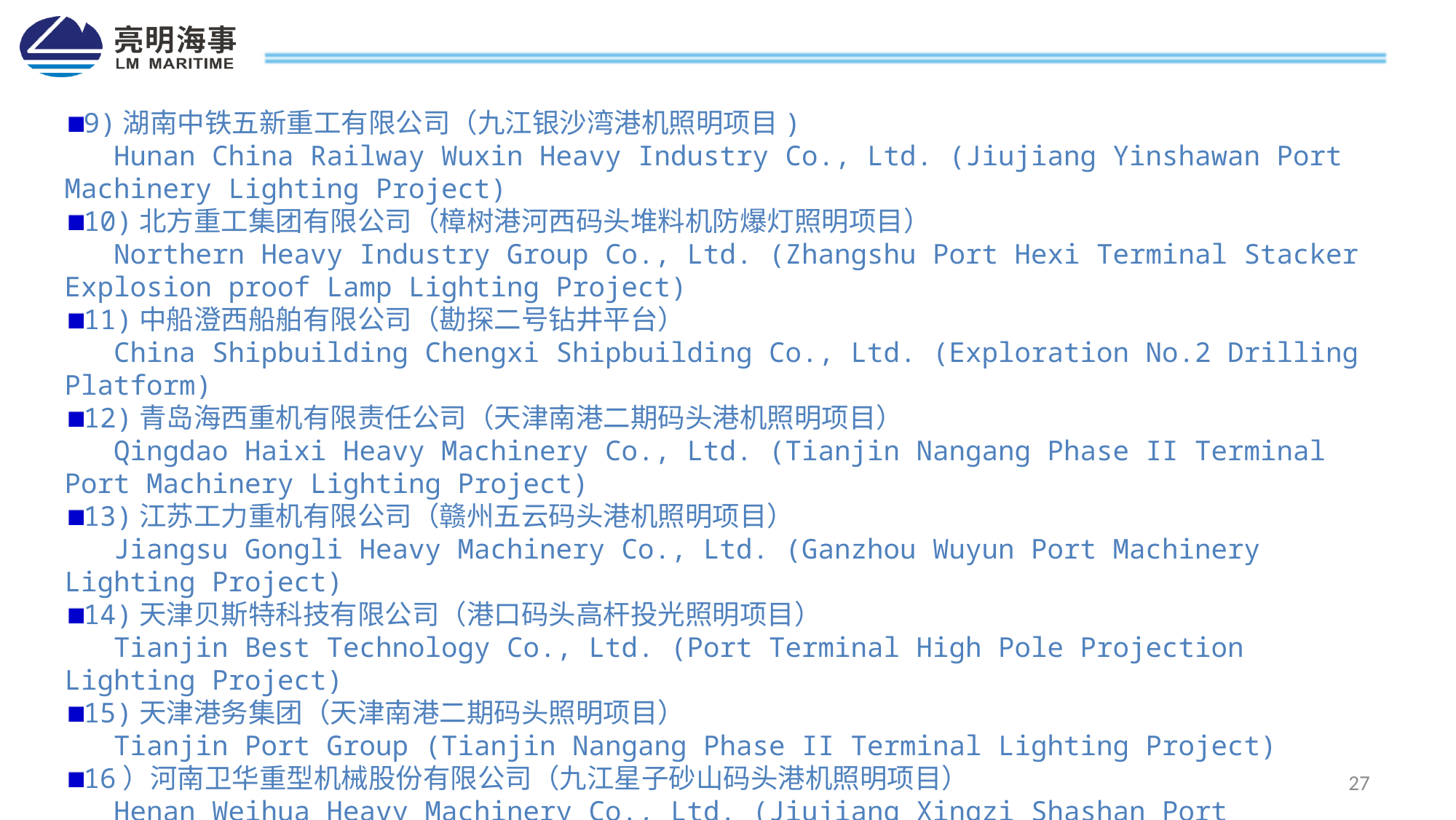

9)湖南中铁五新重工有限公司（九江银沙湾港机照明项目)
   Hunan China Railway Wuxin Heavy Industry Co., Ltd. (Jiujiang Yinshawan Port Machinery Lighting Project)
10)北方重工集团有限公司（樟树港河西码头堆料机防爆灯照明项目）
   Northern Heavy Industry Group Co., Ltd. (Zhangshu Port Hexi Terminal Stacker Explosion proof Lamp Lighting Project)
11)中船澄西船舶有限公司（勘探二号钻井平台）
   China Shipbuilding Chengxi Shipbuilding Co., Ltd. (Exploration No.2 Drilling Platform)
12)青岛海西重机有限责任公司（天津南港二期码头港机照明项目）
   Qingdao Haixi Heavy Machinery Co., Ltd. (Tianjin Nangang Phase II Terminal Port Machinery Lighting Project)
13)江苏工力重机有限公司（赣州五云码头港机照明项目）
   Jiangsu Gongli Heavy Machinery Co., Ltd. (Ganzhou Wuyun Port Machinery Lighting Project)
14)天津贝斯特科技有限公司（港口码头高杆投光照明项目）
   Tianjin Best Technology Co., Ltd. (Port Terminal High Pole Projection Lighting Project)
15)天津港务集团（天津南港二期码头照明项目）
   Tianjin Port Group (Tianjin Nangang Phase II Terminal Lighting Project)
16）河南卫华重型机械股份有限公司（九江星子砂山码头港机照明项目）
   Henan Weihua Heavy Machinery Co., Ltd. (Jiujiang Xingzi Shashan Port Machinery Lighting Project)
27